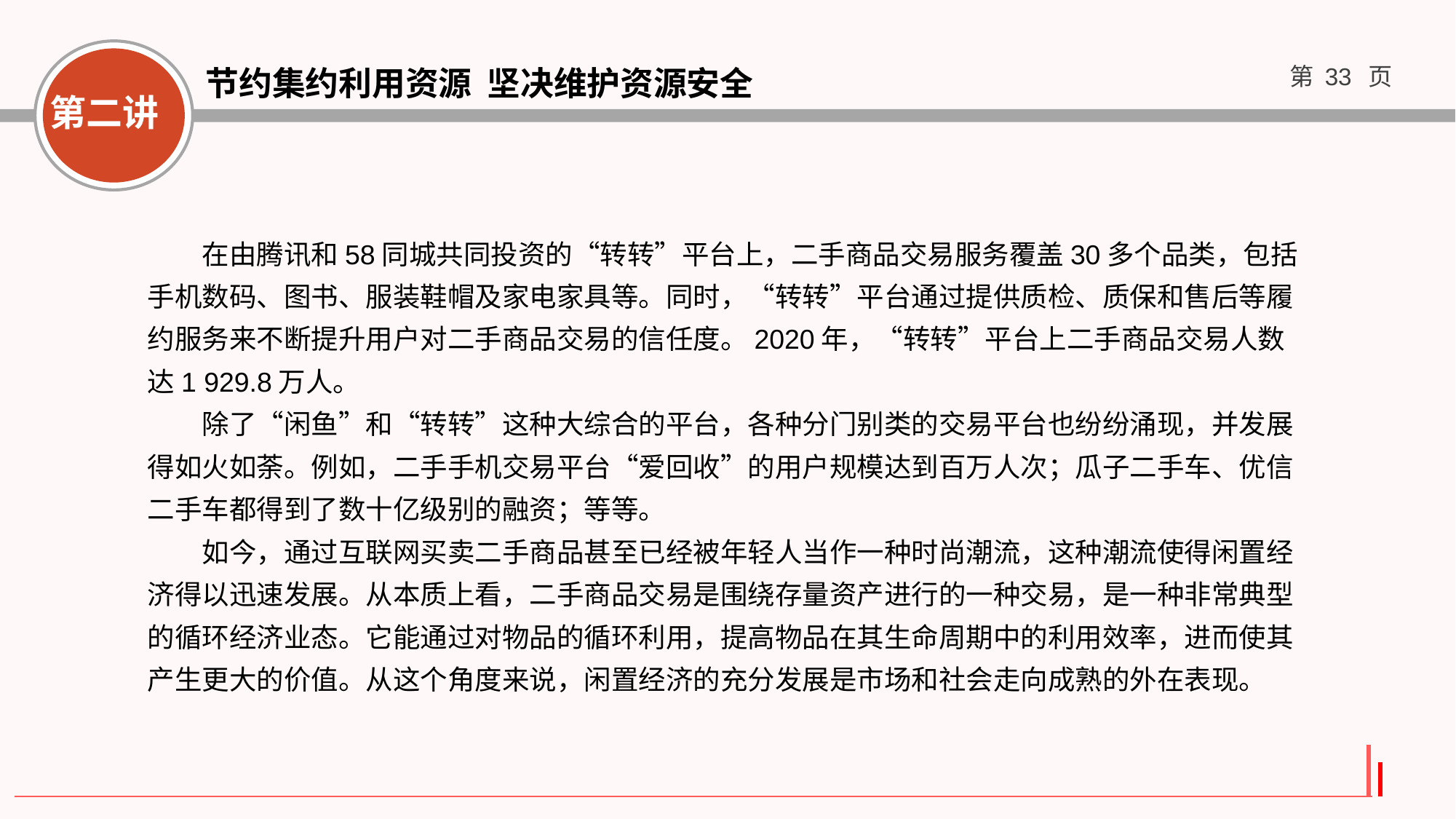

在由腾讯和58同城共同投资的“转转”平台上，二手商品交易服务覆盖30多个品类，包括手机数码、图书、服装鞋帽及家电家具等。同时，“转转”平台通过提供质检、质保和售后等履约服务来不断提升用户对二手商品交易的信任度。2020年，“转转”平台上二手商品交易人数达1 929.8万人。
除了“闲鱼”和“转转”这种大综合的平台，各种分门别类的交易平台也纷纷涌现，并发展得如火如荼。例如，二手手机交易平台“爱回收”的用户规模达到百万人次；瓜子二手车、优信二手车都得到了数十亿级别的融资；等等。
如今，通过互联网买卖二手商品甚至已经被年轻人当作一种时尚潮流，这种潮流使得闲置经济得以迅速发展。从本质上看，二手商品交易是围绕存量资产进行的一种交易，是一种非常典型的循环经济业态。它能通过对物品的循环利用，提高物品在其生命周期中的利用效率，进而使其产生更大的价值。从这个角度来说，闲置经济的充分发展是市场和社会走向成熟的外在表现。